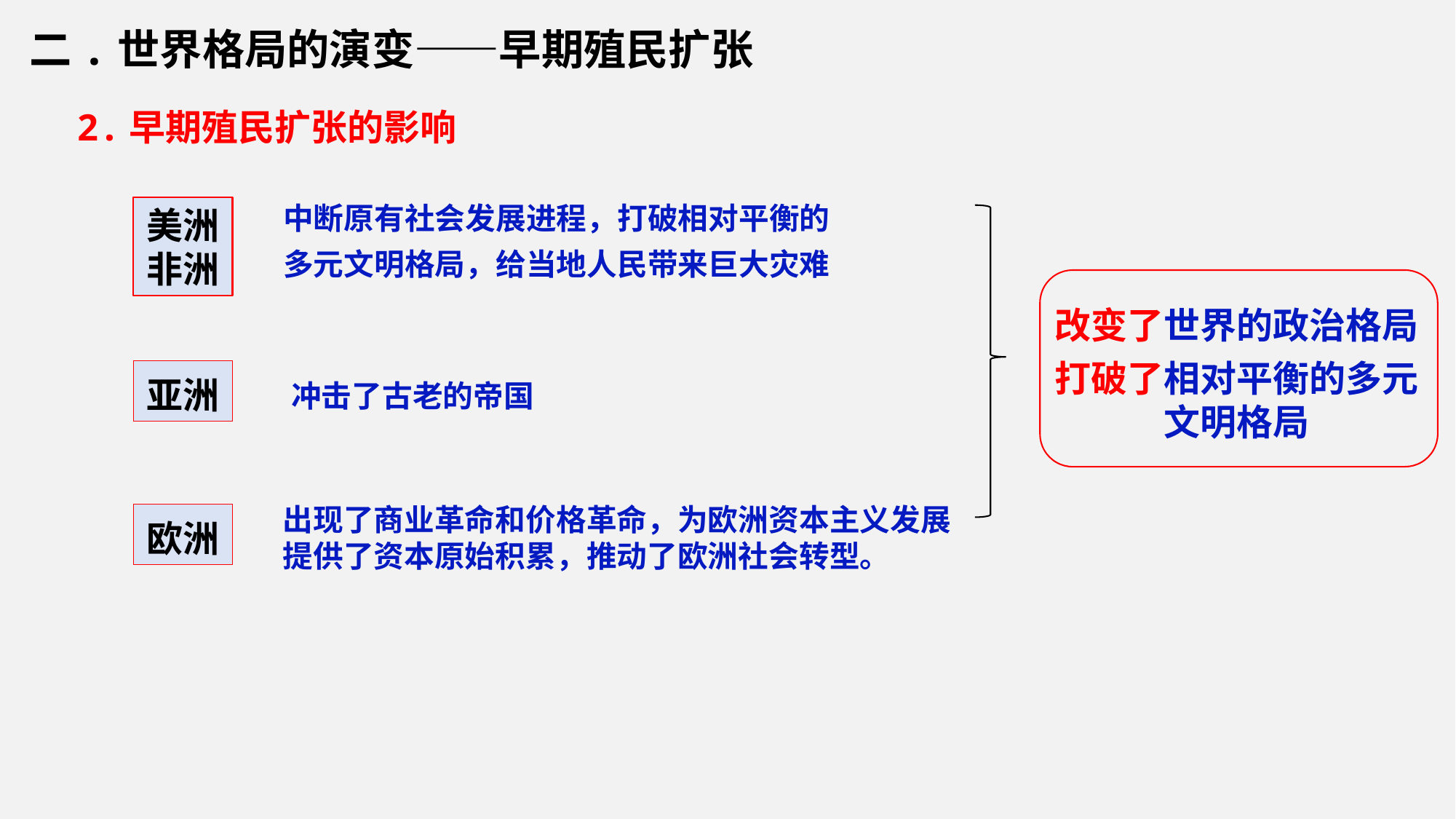

二.世界格局的演变——早期殖民扩张
2.早期殖民扩张的影响
中断原有社会发展进程，打破相对平衡的
多元文明格局，给当地人民带来巨大灾难
美洲
非洲

改变了世界的政治格局
打破了相对平衡的多元文明格局
亚洲
冲击了古老的帝国
出现了商业革命和价格革命，为欧洲资本主义发展提供了资本原始积累，推动了欧洲社会转型。
欧洲